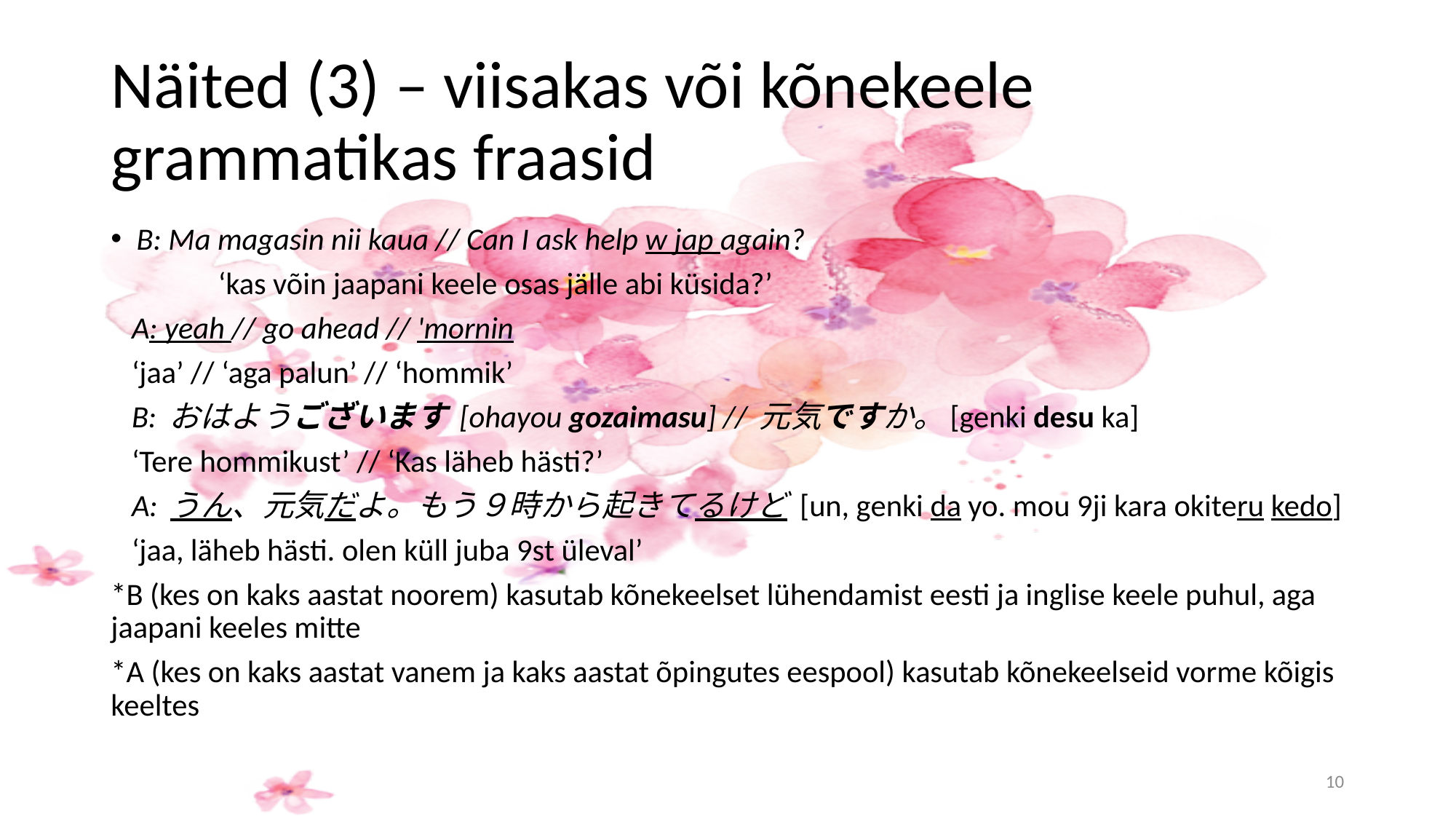

# Näited (3) – viisakas või kõnekeele grammatikas fraasid
B: Ma magasin nii kaua // Can I ask help w jap again?
   			    ‘kas võin jaapani keele osas jälle abi küsida?’
   A: yeah // go ahead // 'mornin
   ‘jaa’ // ‘aga palun’ // ‘hommik’
   B: おはようございます [ohayou gozaimasu] // 元気ですか。[genki desu ka]
   ‘Tere hommikust’ // ‘Kas läheb hästi?’
   A: うん、元気だよ。もう９時から起きてるけど [un, genki da yo. mou 9ji kara okiteru kedo]
   ‘jaa, läheb hästi. olen küll juba 9st üleval’
*B (kes on kaks aastat noorem) kasutab kõnekeelset lühendamist eesti ja inglise keele puhul, aga jaapani keeles mitte
*A (kes on kaks aastat vanem ja kaks aastat õpingutes eespool) kasutab kõnekeelseid vorme kõigis keeltes
10